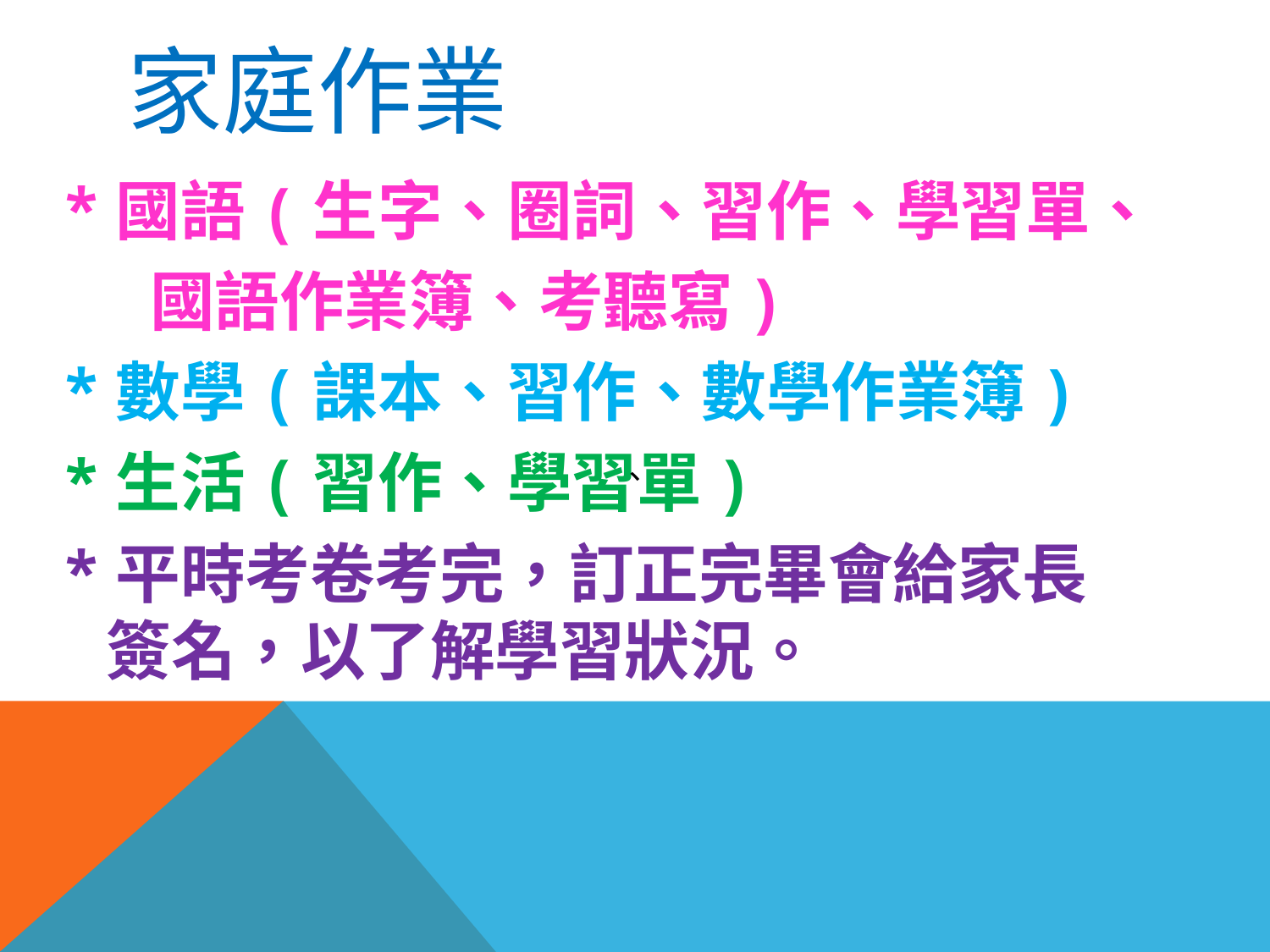

# 家庭作業
*國語(生字、圈詞、習作、學習單、
     國語作業簿、考聽寫)
*數學(課本、習作、數學作業簿)
*生活(習作、學習單)
*平時考卷考完，訂正完畢會給家長簽名，以了解學習狀況。

、